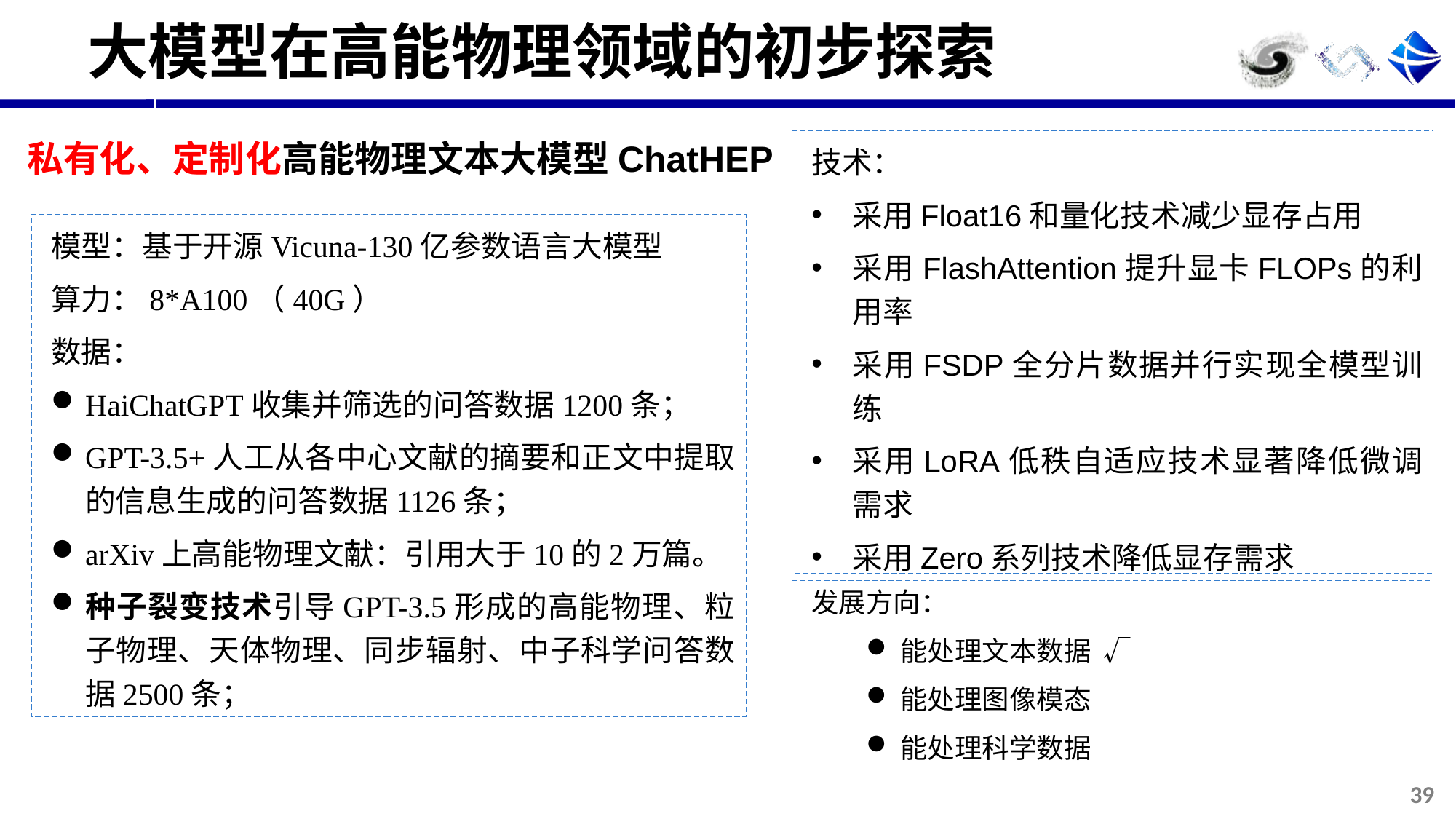

# 大模型在高能物理领域的初步探索
私有化、定制化高能物理文本大模型ChatHEP
技术：
采用Float16和量化技术减少显存占用
采用FlashAttention提升显卡FLOPs的利用率
采用FSDP全分片数据并行实现全模型训练
采用LoRA低秩自适应技术显著降低微调需求
采用Zero系列技术降低显存需求
模型：基于开源Vicuna-130亿参数语言大模型
算力：8*A100（40G）
数据：
HaiChatGPT收集并筛选的问答数据1200条；
GPT-3.5+人工从各中心文献的摘要和正文中提取的信息生成的问答数据1126条；
arXiv上高能物理文献：引用大于10的2万篇。
种子裂变技术引导GPT-3.5形成的高能物理、粒子物理、天体物理、同步辐射、中子科学问答数据2500条；
发展方向：
能处理文本数据  √
能处理图像模态
能处理科学数据